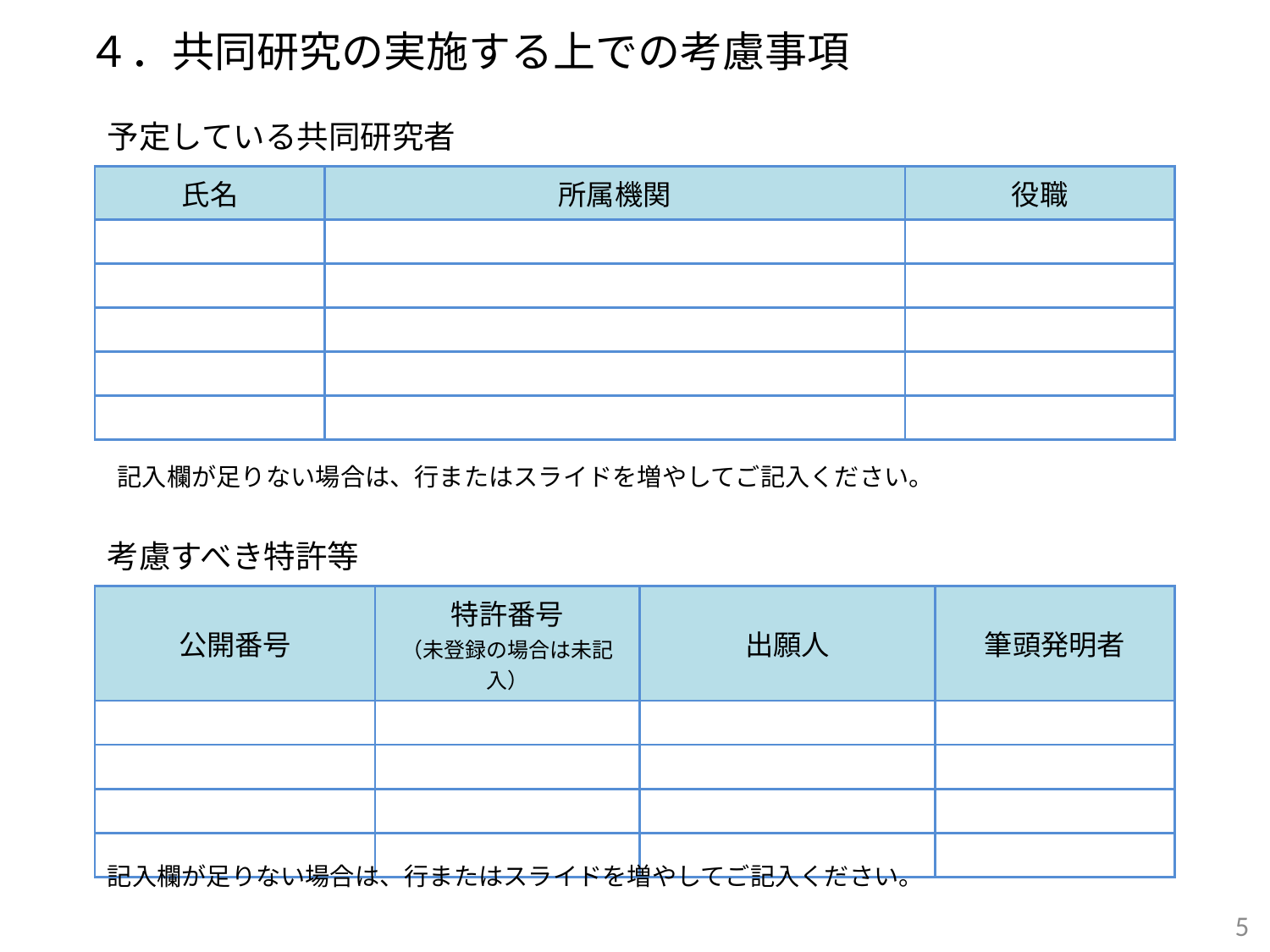

４．共同研究の実施する上での考慮事項
予定している共同研究者
| 氏名 | 所属機関 | 役職 |
| --- | --- | --- |
|  |  |  |
|  |  |  |
|  |  |  |
|  |  |  |
|  |  |  |
記入欄が足りない場合は、行またはスライドを増やしてご記入ください。
考慮すべき特許等
| 公開番号 | 特許番号 （未登録の場合は未記入） | 出願人 | 筆頭発明者 |
| --- | --- | --- | --- |
|  |  |  |  |
|  |  |  |  |
|  |  |  |  |
|  |  |  |  |
記入欄が足りない場合は、行またはスライドを増やしてご記入ください。